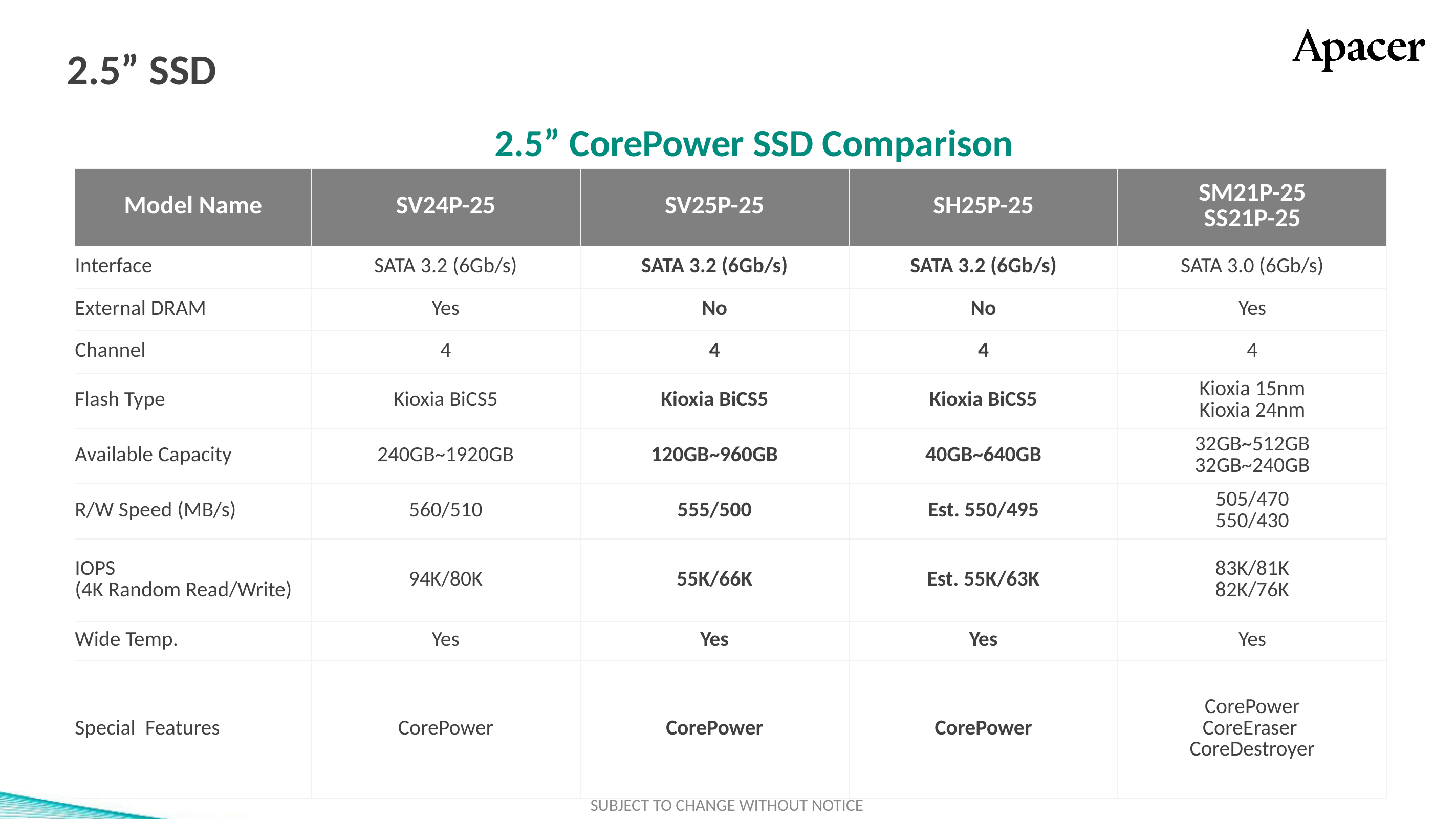

# 2.5” SSD
2.5” CorePower SSD Comparison Table
| Model Name | SV24P-25 | SV25P-25 | SH25P-25 | SM21P-25 SS21P-25 |
| --- | --- | --- | --- | --- |
| Interface | SATA 3.2 (6Gb/s) | SATA 3.2 (6Gb/s) | SATA 3.2 (6Gb/s) | SATA 3.0 (6Gb/s) |
| External DRAM | Yes | No | No | Yes |
| Channel | 4 | 4 | 4 | 4 |
| Flash Type | Kioxia BiCS5 | Kioxia BiCS5 | Kioxia BiCS5 | Kioxia 15nm Kioxia 24nm |
| Available Capacity | 240GB~1920GB | 120GB~960GB | 40GB~640GB | 32GB~512GB 32GB~240GB |
| R/W Speed (MB/s) | 560/510 | 555/500 | Est. 550/495 | 505/470 550/430 |
| IOPS (4K Random Read/Write) | 94K/80K | 55K/66K | Est. 55K/63K | 83K/81K 82K/76K |
| Wide Temp. | Yes | Yes | Yes | Yes |
| Special Features | CorePower | CorePower | CorePower | CorePower CoreEraser CoreDestroyer |
標準色
附屬
配色
3D TLC
2D MLC
SLC-lite
SLC
類工

SLC-liteX